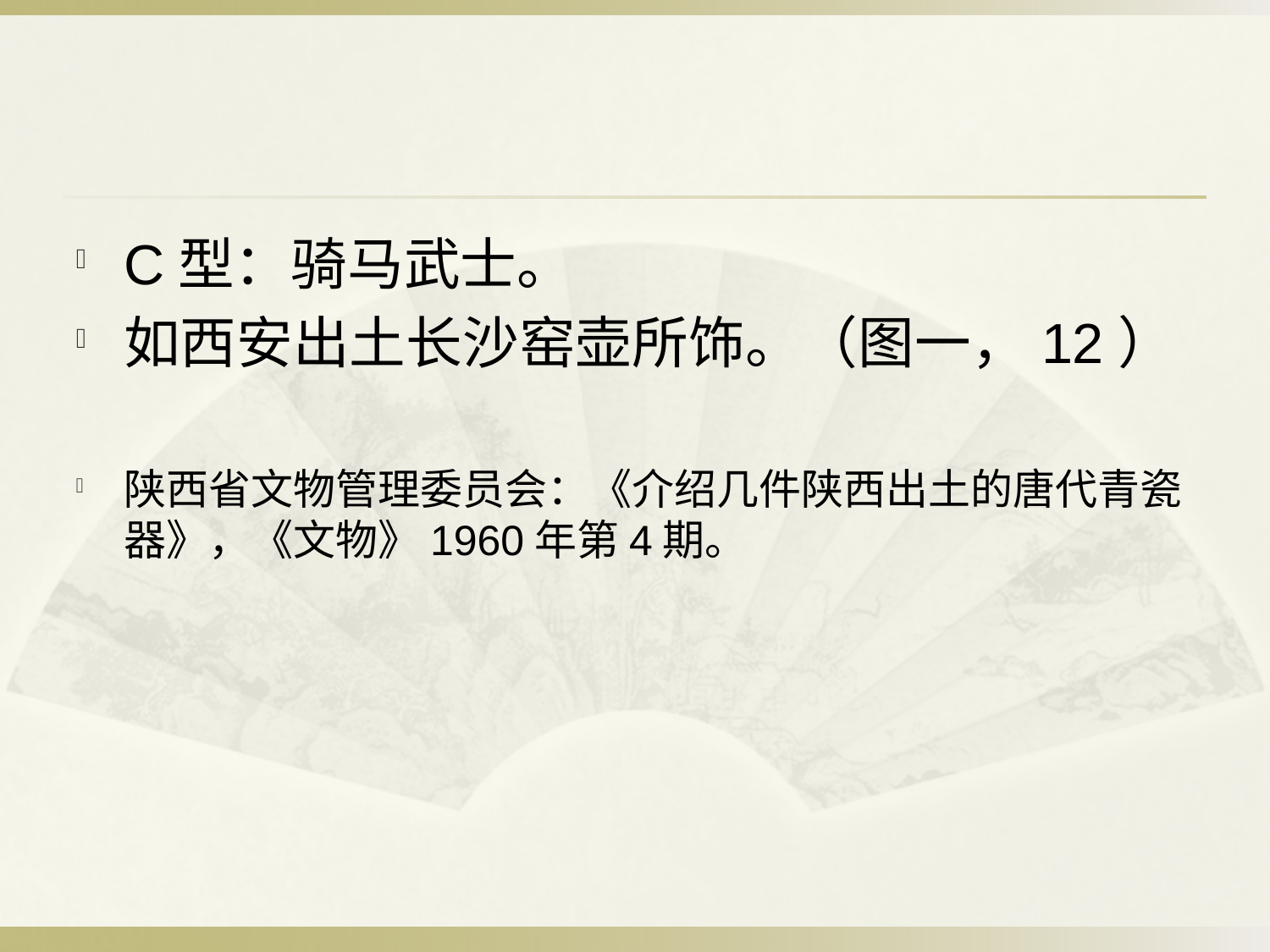

#
C型：骑马武士。
如西安出土长沙窑壶所饰。（图一，12）

陕西省文物管理委员会：《介绍几件陕西出土的唐代青瓷器》，《文物》1960年第4期。